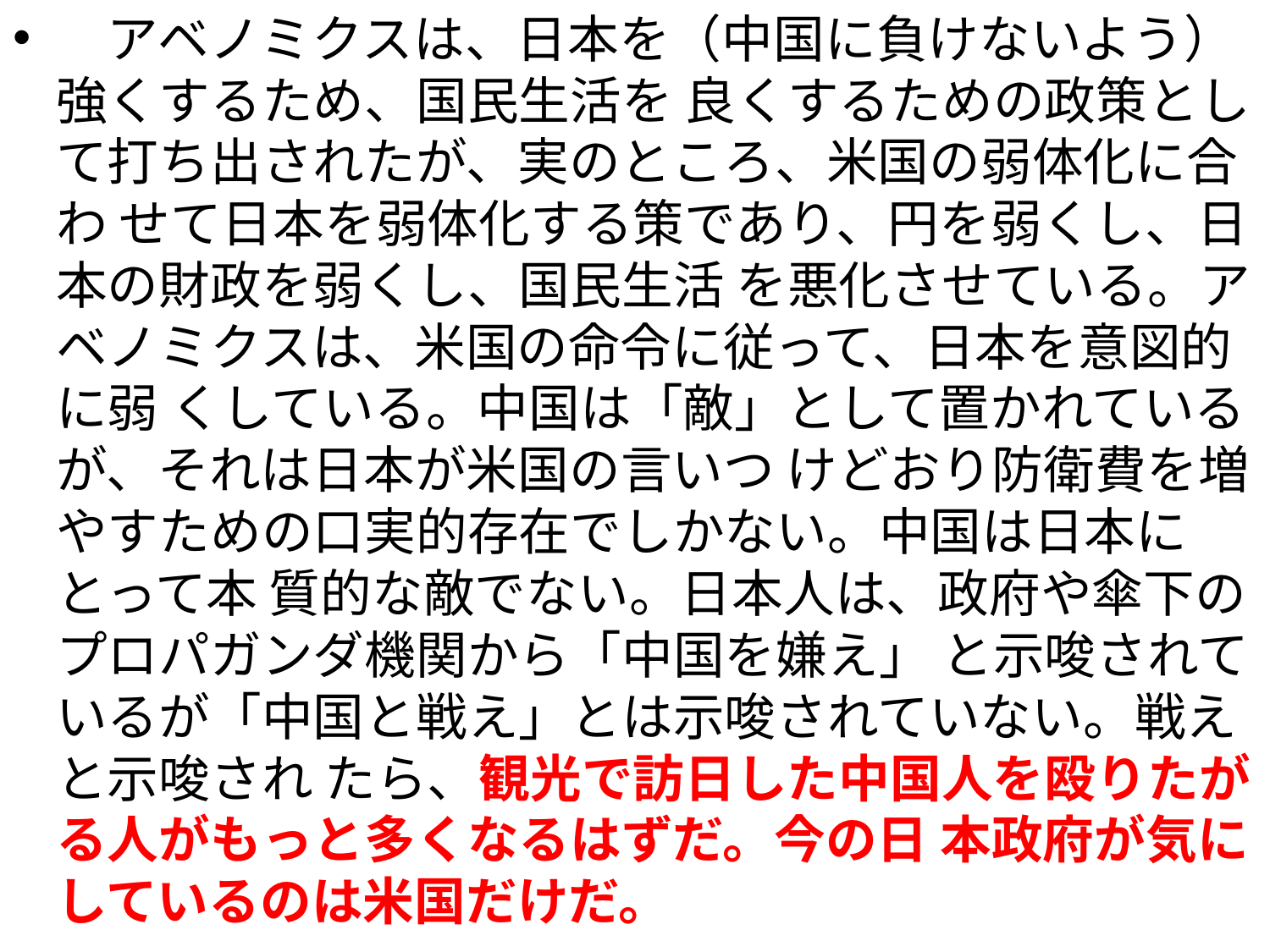

アベノミクスは、日本を（中国に負けないよう）強くするため、国民生活を 良くするための政策として打ち出されたが、実のところ、米国の弱体化に合わ せて日本を弱体化する策であり、円を弱くし、日本の財政を弱くし、国民生活 を悪化させている。アベノミクスは、米国の命令に従って、日本を意図的に弱 くしている。中国は「敵」として置かれているが、それは日本が米国の言いつ けどおり防衛費を増やすための口実的存在でしかない。中国は日本にとって本 質的な敵でない。日本人は、政府や傘下のプロパガンダ機関から「中国を嫌え」 と示唆されているが「中国と戦え」とは示唆されていない。戦えと示唆され たら、観光で訪日した中国人を殴りたがる人がもっと多くなるはずだ。今の日 本政府が気にしているのは米国だけだ。